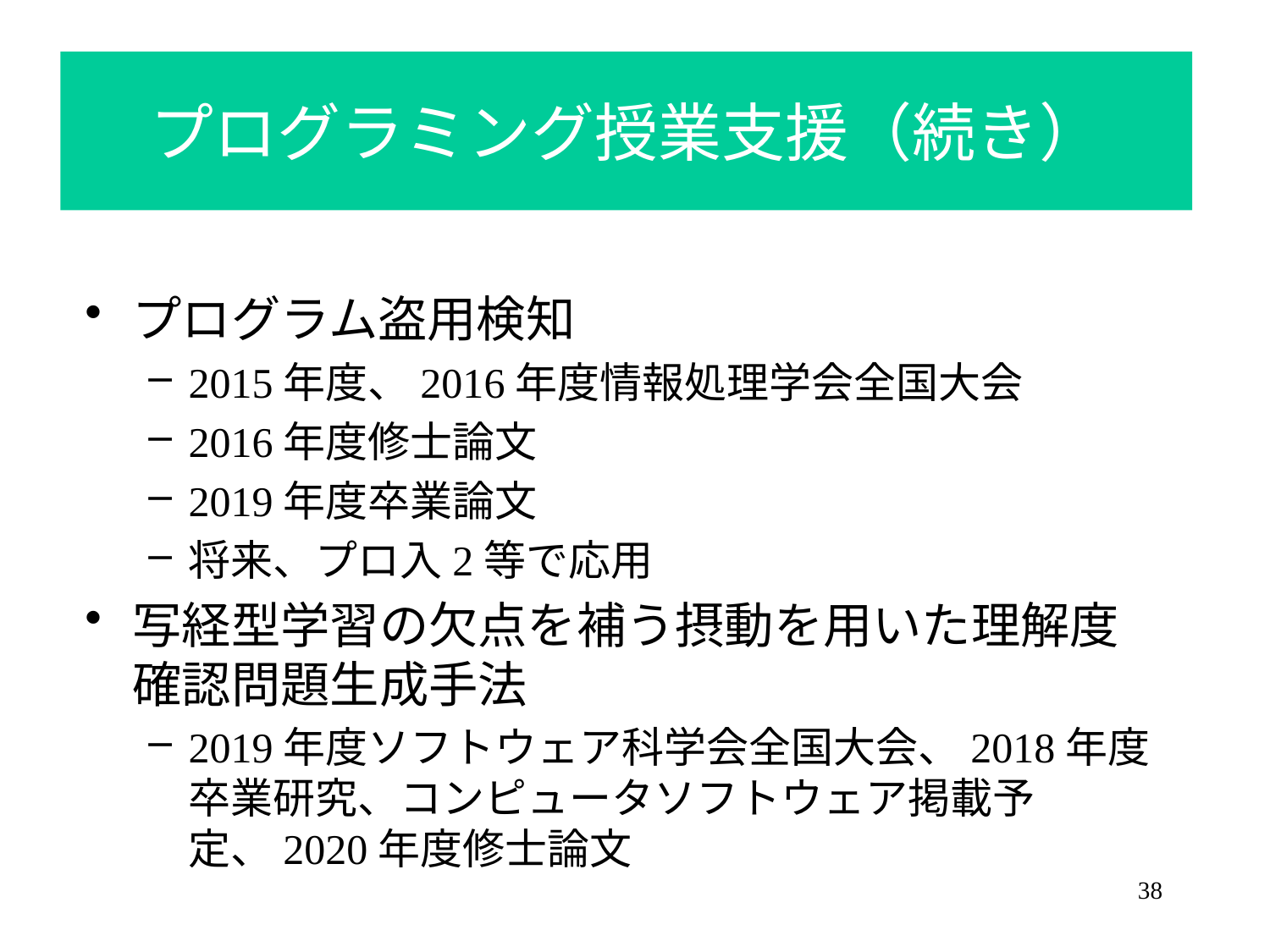

プログラミング授業支援（続き）
プログラム盗用検知
2015年度、2016年度情報処理学会全国大会
2016年度修士論文
2019年度卒業論文
将来、プロ入2等で応用
写経型学習の欠点を補う摂動を用いた理解度確認問題生成手法
2019年度ソフトウェア科学会全国大会、2018年度卒業研究、コンピュータソフトウェア掲載予定、2020年度修士論文

38